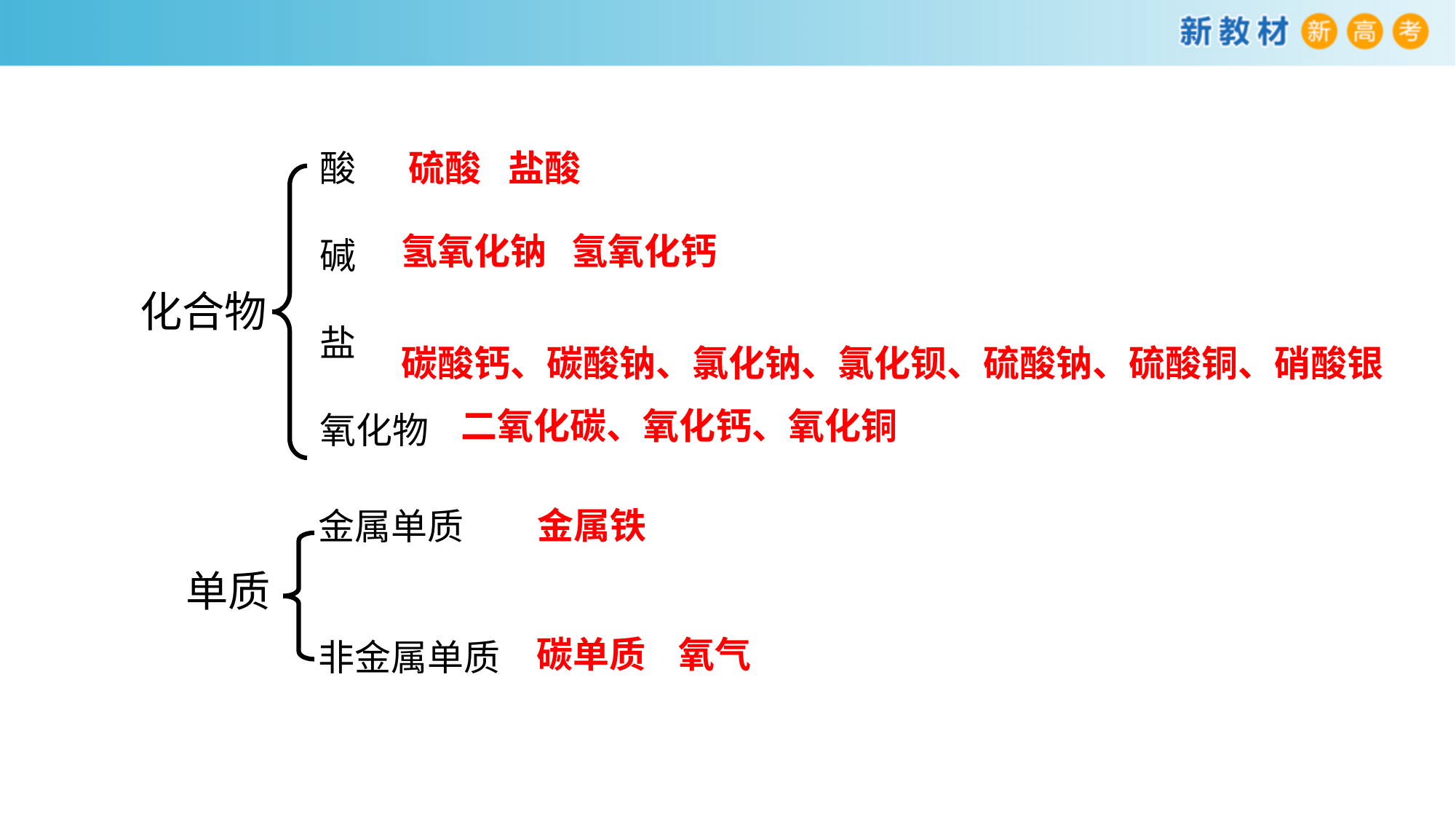

酸

碱

盐

氧化物

盐酸
硫酸

氢氧化钠   氢氧化钙
化合物

碳酸钙、碳酸钠、氯化钠、氯化钡、硫酸钠、硫酸铜、硝酸银

二氧化碳、氧化钙、氧化铜

金属铁
金属单质

非金属单质

单质

碳单质    氧气